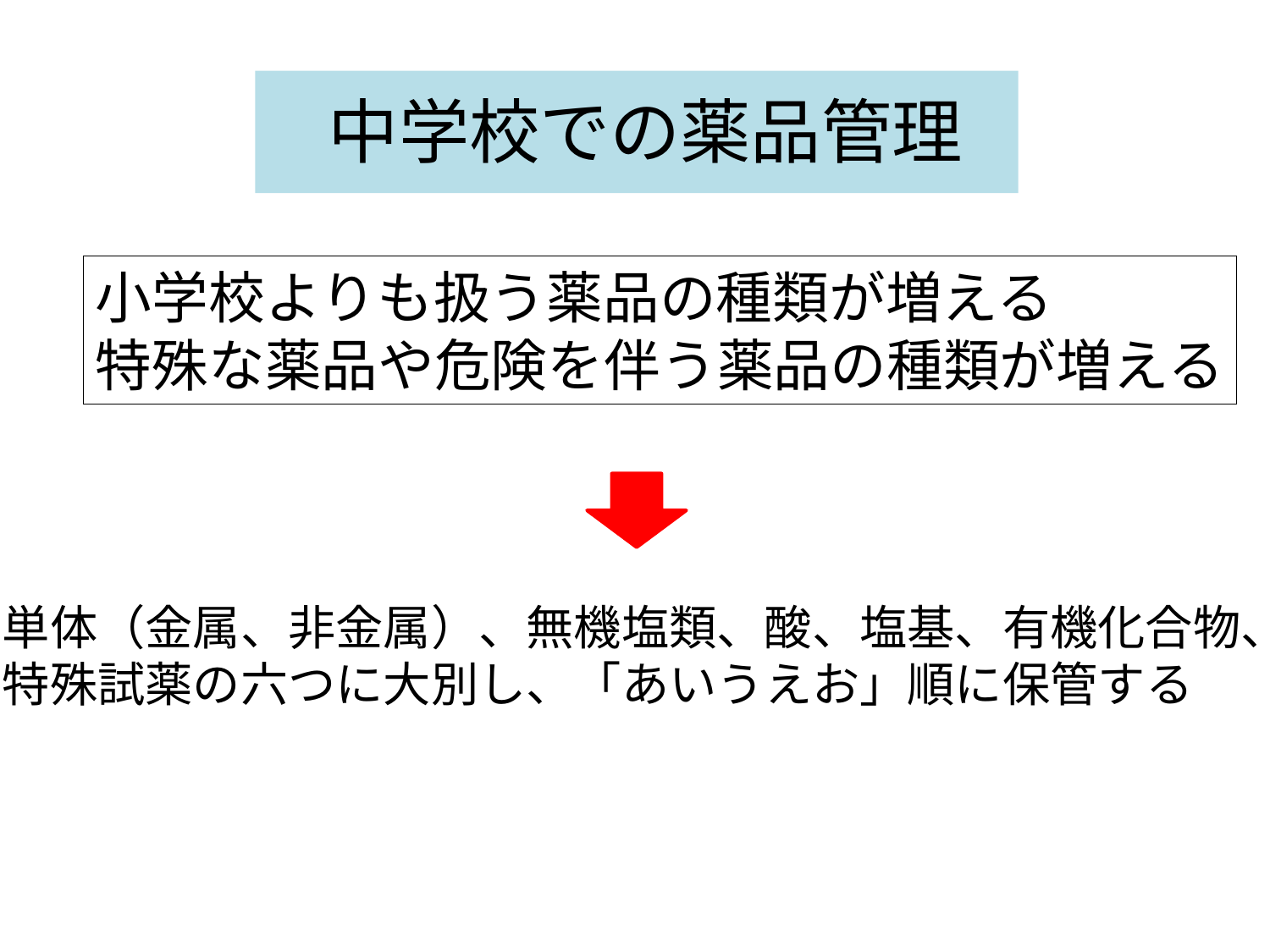

中学校での薬品管理
小学校よりも扱う薬品の種類が増える
特殊な薬品や危険を伴う薬品の種類が増える

単体（金属、非金属）、無機塩類、酸、塩基、有機化合物、
特殊試薬の六つに大別し、「あいうえお」順に保管する